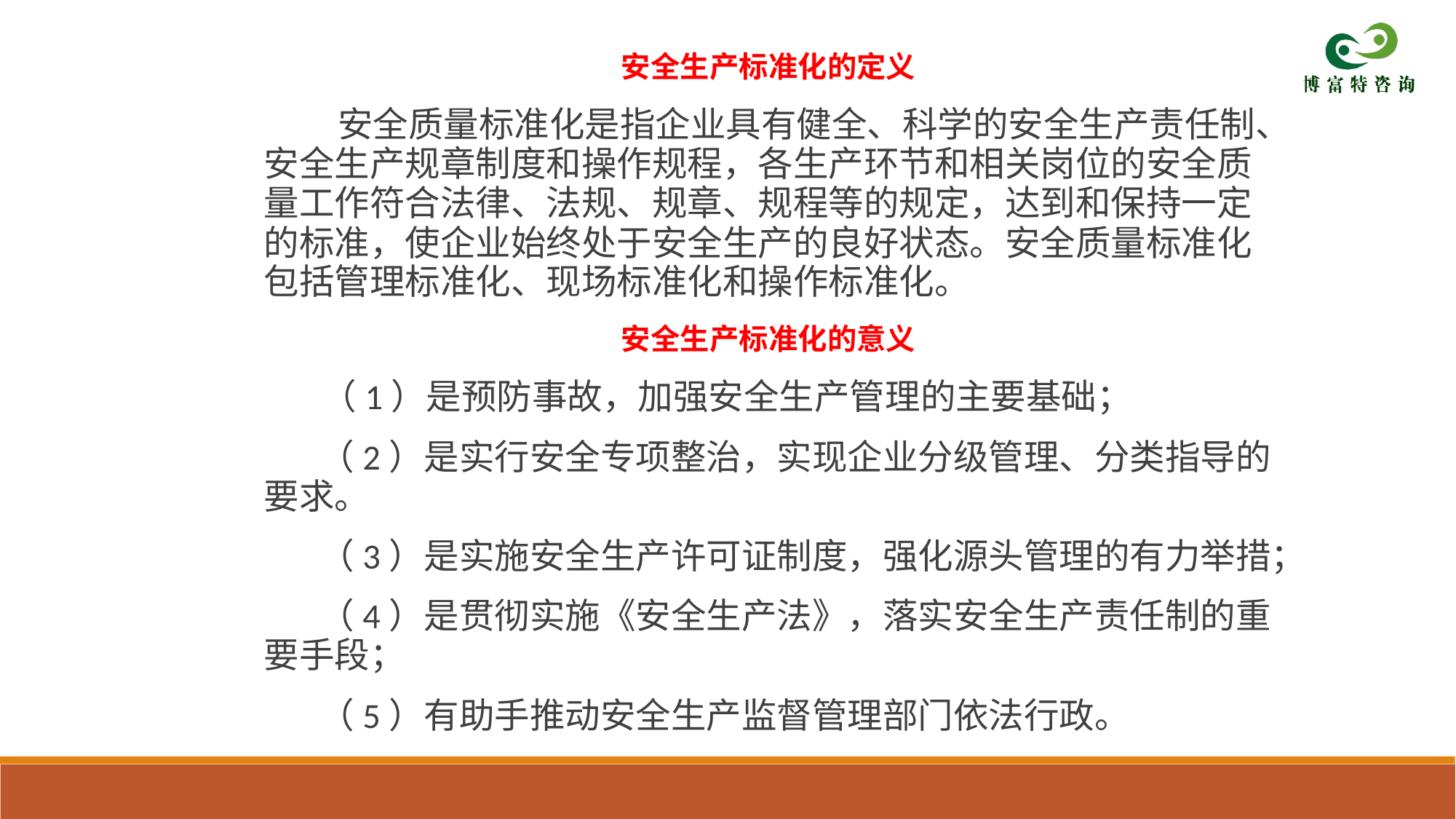

安全生产标准化的定义
        安全质量标准化是指企业具有健全、科学的安全生产责任制、安全生产规章制度和操作规程，各生产环节和相关岗位的安全质量工作符合法律、法规、规章、规程等的规定，达到和保持一定的标准，使企业始终处于安全生产的良好状态。安全质量标准化包括管理标准化、现场标准化和操作标准化。
安全生产标准化的意义
      （1）是预防事故，加强安全生产管理的主要基础；
      （2）是实行安全专项整治，实现企业分级管理、分类指导的要求。
      （3）是实施安全生产许可证制度，强化源头管理的有力举措；
      （4）是贯彻实施《安全生产法》，落实安全生产责任制的重要手段；
      （5）有助手推动安全生产监督管理部门依法行政。